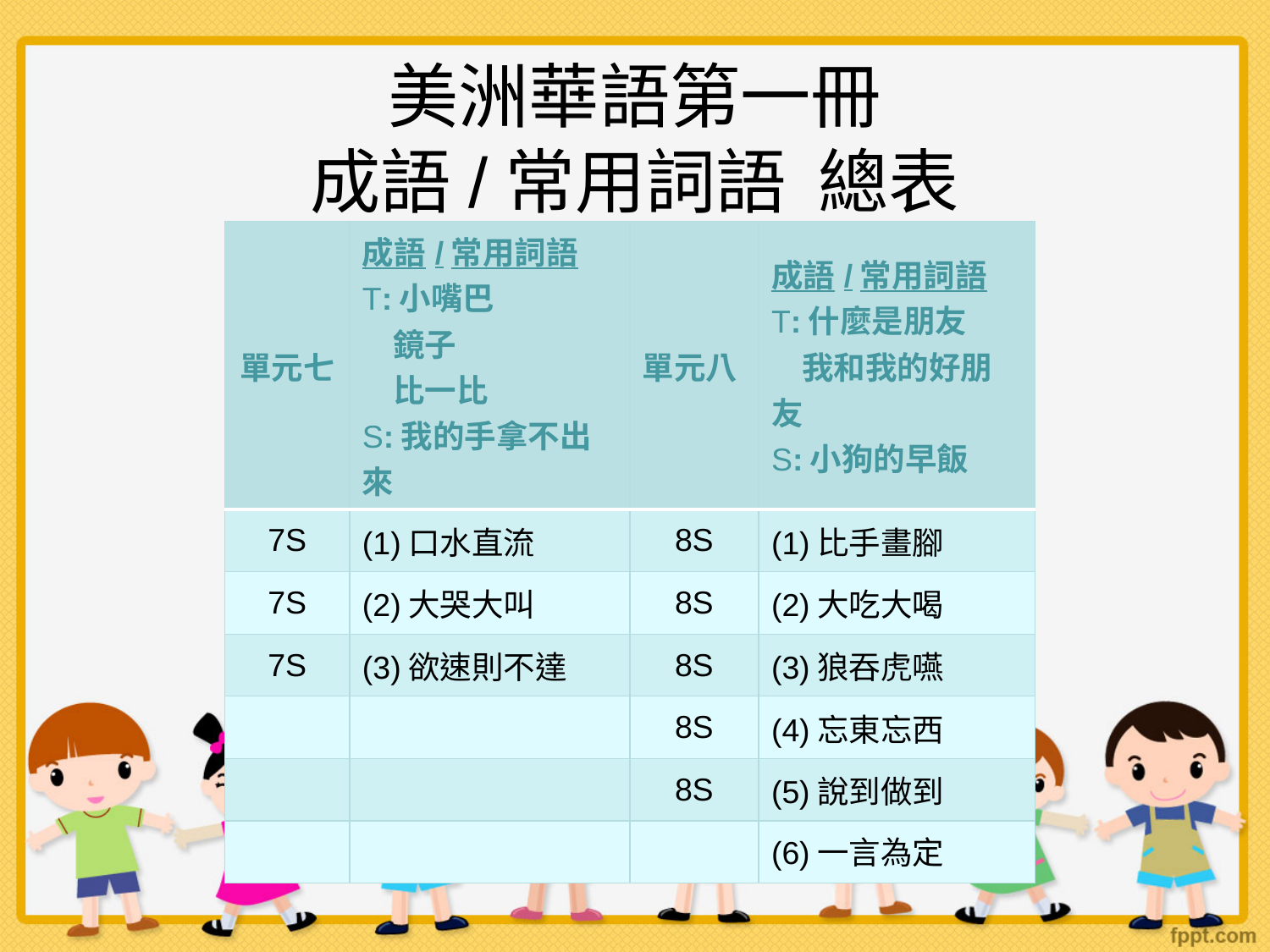

# 美洲華語第一冊 成語/常用詞語  總表
| 單元七 | 成語/常用詞語 T:小嘴巴 鏡子 比一比 S:我的手拿不出來 | 單元八 | 成語/常用詞語 T:什麼是朋友 我和我的好朋友 S:小狗的早飯 |
| --- | --- | --- | --- |
| 7S | (1)口水直流 | 8S | (1)比手畫腳 |
| 7S | (2)大哭大叫 | 8S | (2)大吃大喝 |
| 7S | (3)欲速則不達 | 8S | (3)狼吞虎嚥 |
|  |  | 8S | (4)忘東忘西 |
|  |  | 8S | (5)說到做到 |
|  |  |  | (6)一言為定 |